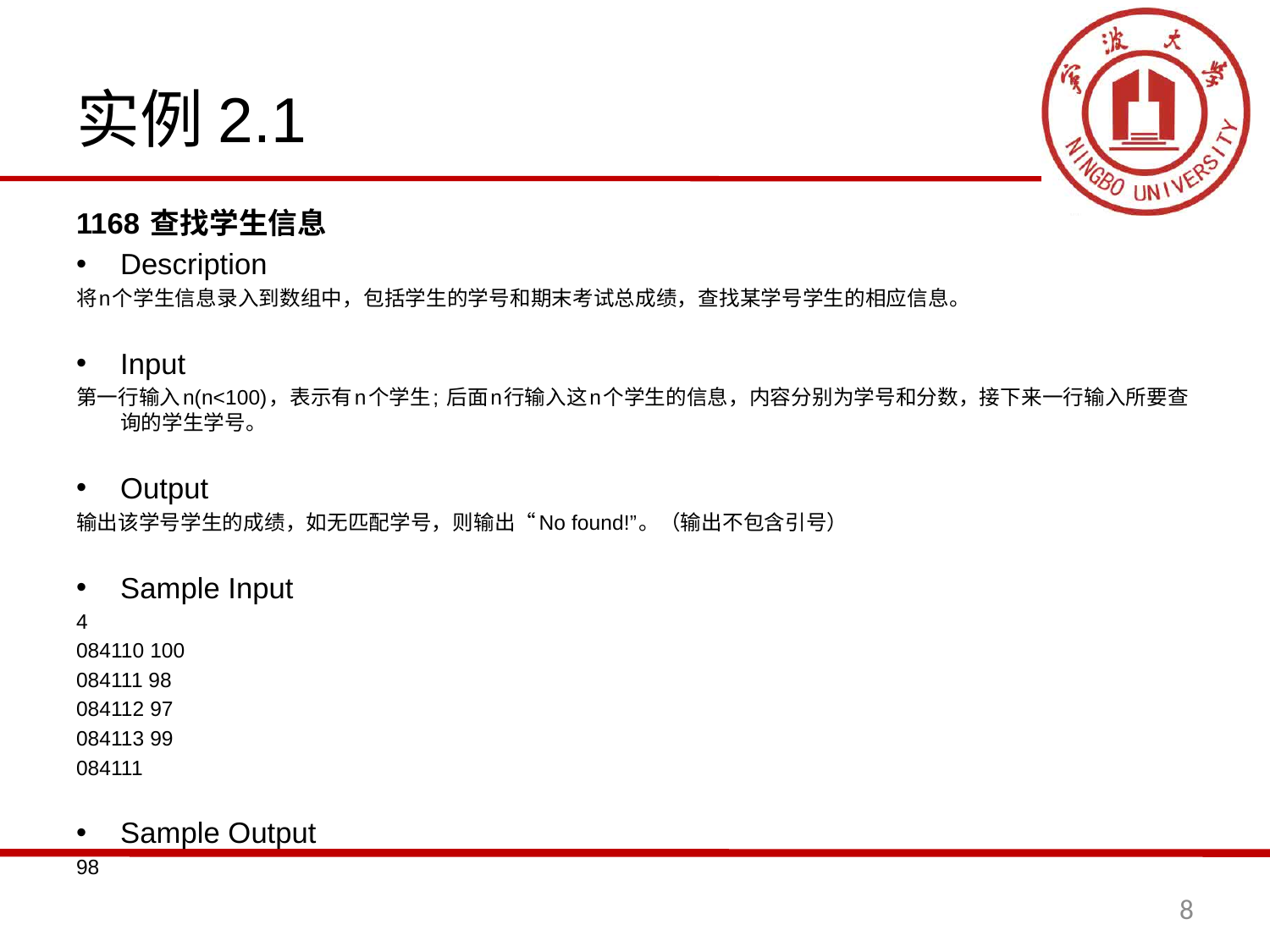

# 实例2.1
1168 查找学生信息
Description
将n个学生信息录入到数组中，包括学生的学号和期末考试总成绩，查找某学号学生的相应信息。

Input
第一行输入n(n<100)，表示有n个学生; 后面n行输入这n个学生的信息，内容分别为学号和分数，接下来一行输入所要查询的学生学号。

Output
输出该学号学生的成绩，如无匹配学号，则输出“No found!”。（输出不包含引号）

Sample Input
4
084110 100
084111 98
084112 97
084113 99
084111

Sample Output
98
8